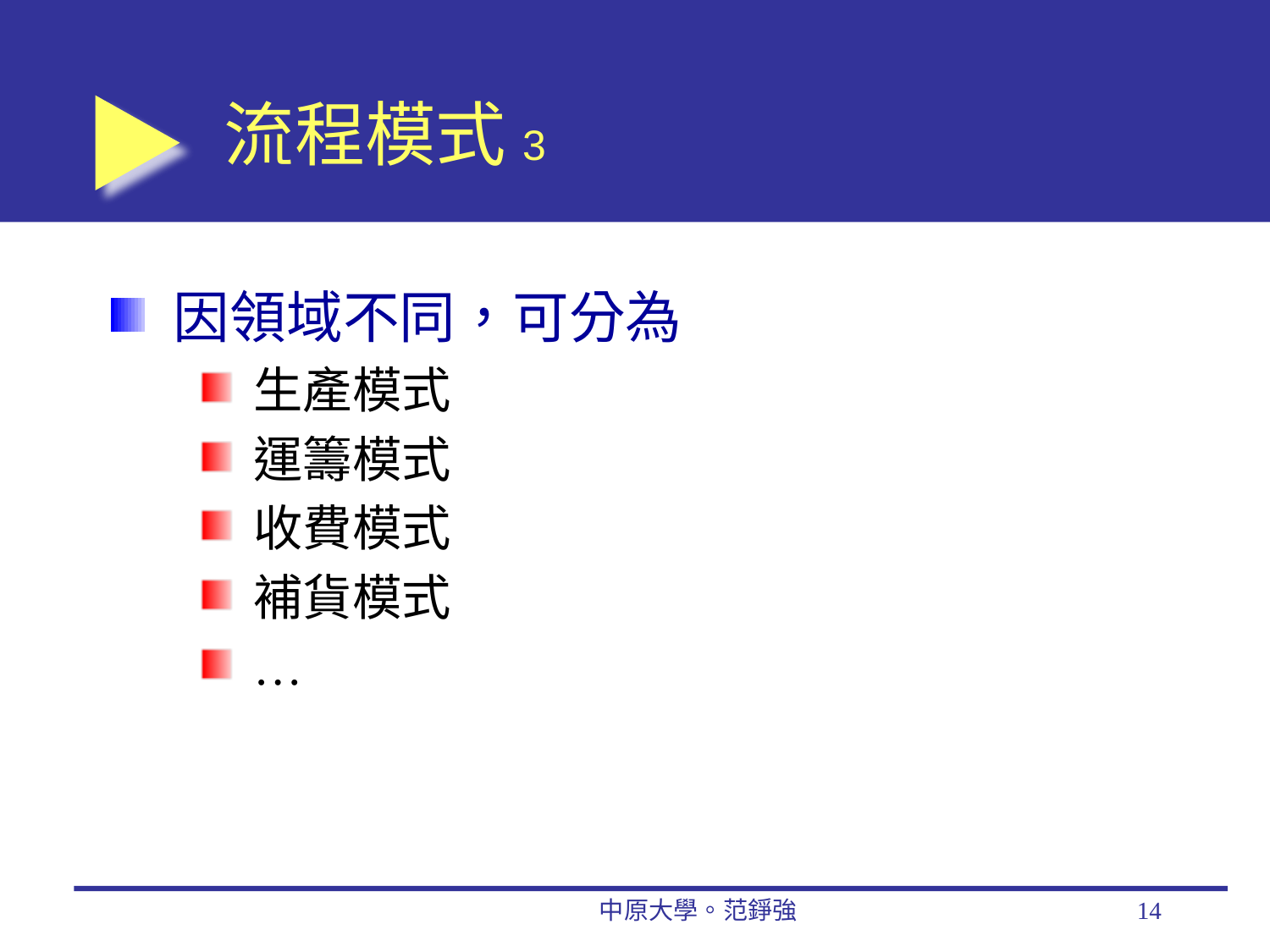

# 流程模式3
因領域不同，可分為
生產模式
運籌模式
收費模式
補貨模式
…
中原大學。范錚強
14